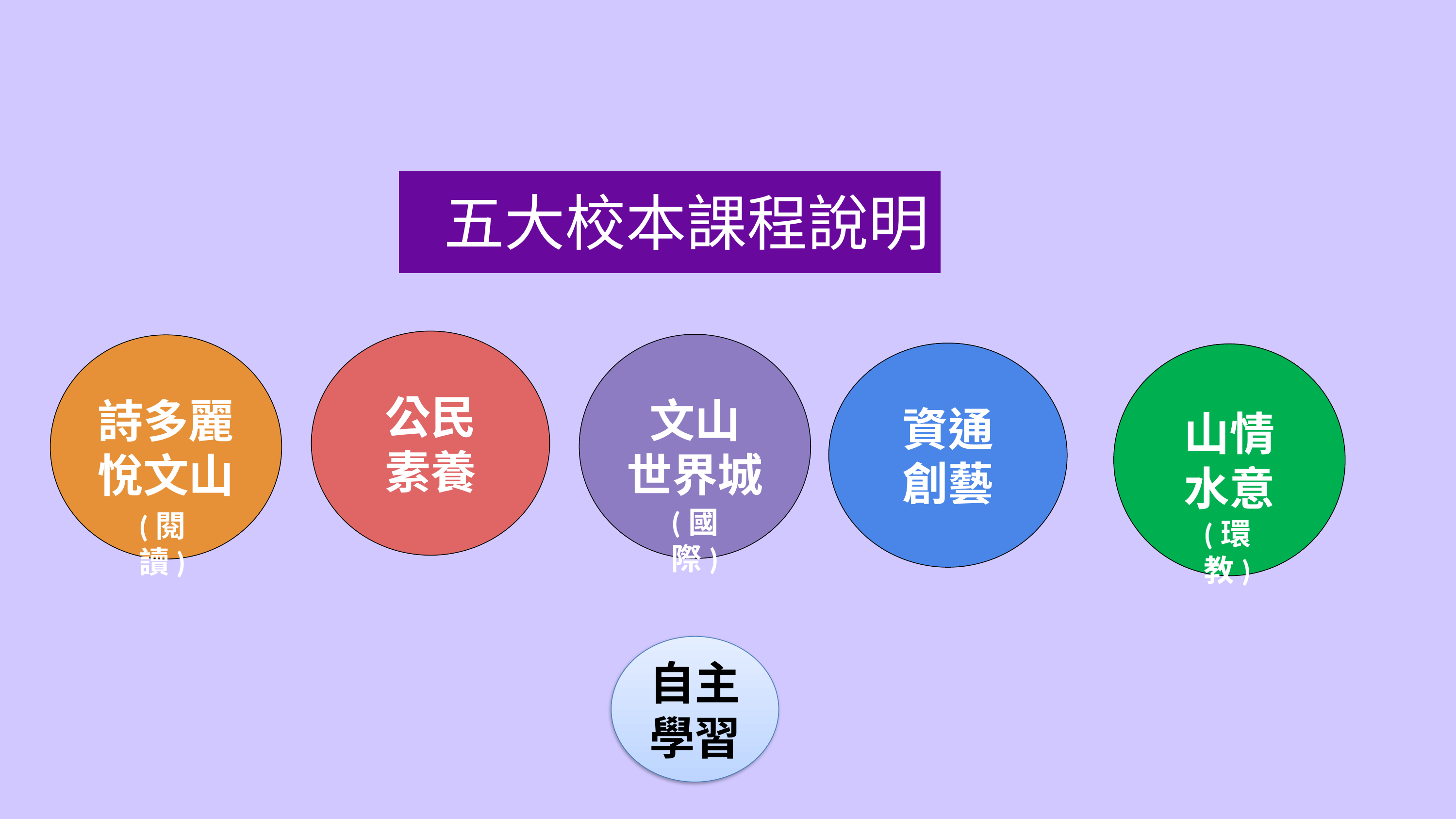

五大校本課程說明

公民
素養
文山
世界城
詩多麗悅文山
資通
創藝
山情
水意
(國際)
(閱讀)
(環教)
自主
學習